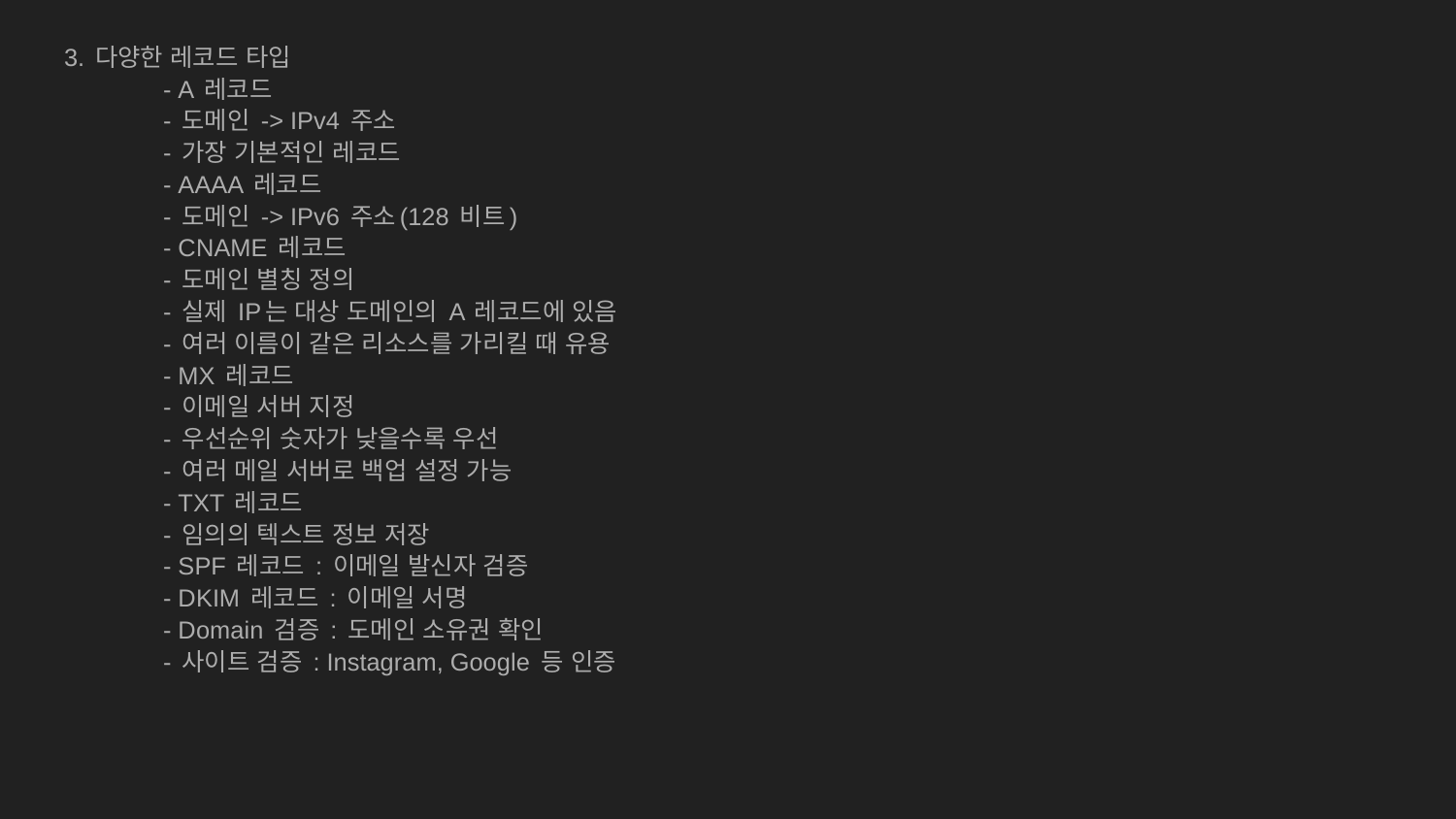

3. 다양한 레코드 타입
	- A 레코드
		- 도메인 -> IPv4 주소
		- 가장 기본적인 레코드
	- AAAA 레코드
		- 도메인 -> IPv6 주소(128 비트)
	- CNAME 레코드
		- 도메인 별칭 정의
		- 실제 IP는 대상 도메인의 A 레코드에 있음
		- 여러 이름이 같은 리소스를 가리킬 때 유용
	- MX 레코드
		- 이메일 서버 지정
		- 우선순위 숫자가 낮을수록 우선
		- 여러 메일 서버로 백업 설정 가능
	- TXT 레코드
		- 임의의 텍스트 정보 저장
		- SPF 레코드 : 이메일 발신자 검증
		- DKIM 레코드 : 이메일 서명
		- Domain 검증 : 도메인 소유권 확인
		- 사이트 검증 : Instagram, Google 등 인증